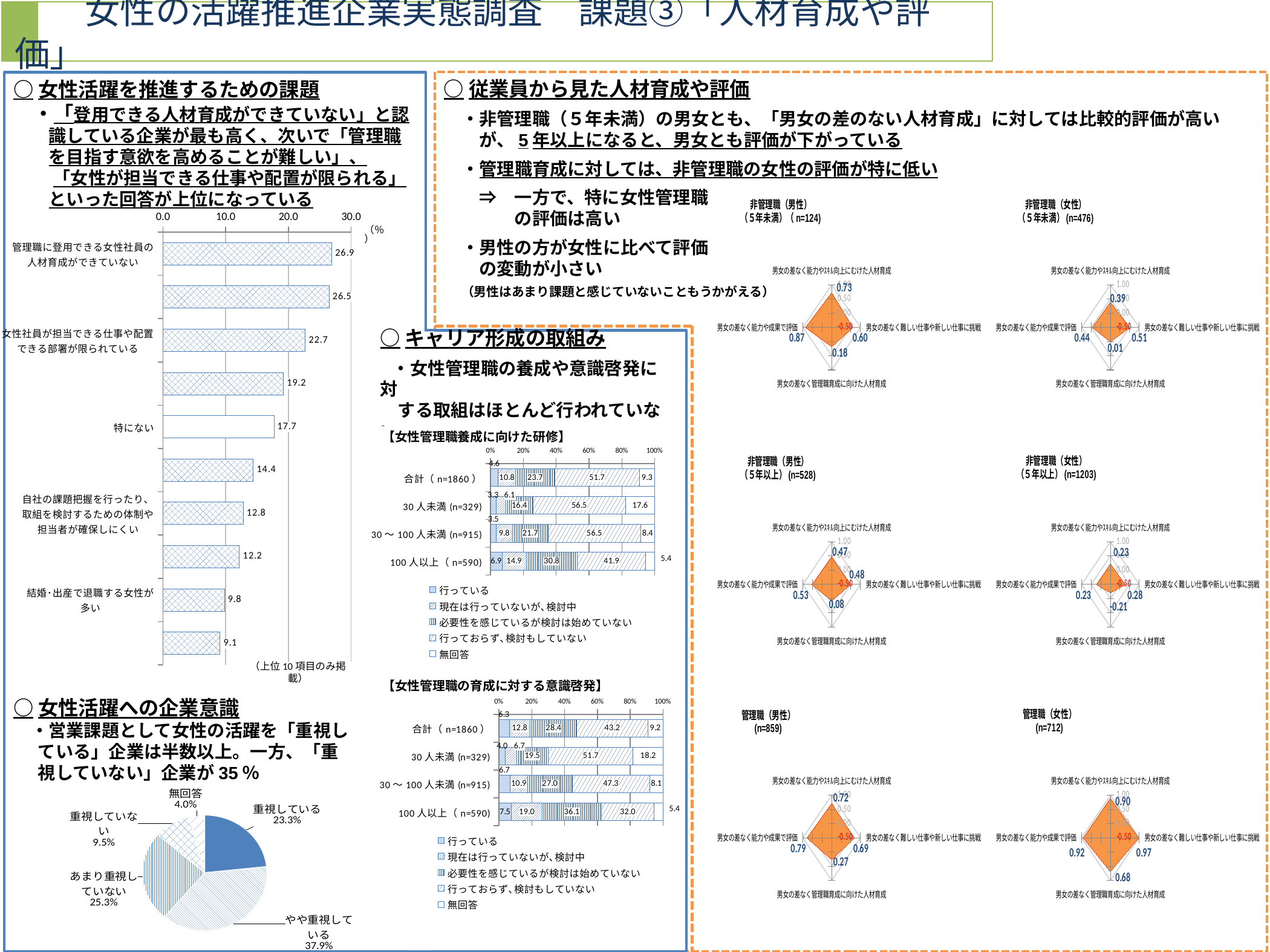

女性の活躍推進企業実態調査　課題③「人材育成や評価」

○従業員から見た人材育成や評価
　・非管理職（５年未満）の男女とも、「男女の差のない人材育成」に対しては比較的評価が高い
　　が、5年以上になると、男女とも評価が下がっている
　・管理職育成に対しては、非管理職の女性の評価が特に低い
　　⇒　一方で、特に女性管理職
　　　　の評価は高い
　・男性の方が女性に比べて評価
　　の変動が小さい
　（男性はあまり課題と感じていないこともうかがえる）
○女性活躍を推進するための課題
　・「登用できる人材育成ができていない」と認
　　識している企業が最も高く、次いで「管理職
　　を目指す意欲を高めることが難しい」、
　　 「女性が担当できる仕事や配置が限られる」
　　といった回答が上位になっている

○女性活躍への企業意識
　・営業課題として女性の活躍を「重視し
     ている」企業は半数以上。一方、「重
     視していない」企業が35％

### Chart:

| Category | 非管理職（男性）
（５年未満）（n=124) |
|---|---|
| 男女の差なく能力やｽｷﾙ向上にむけた人材育成 | 0.7258064516129032 |
| 男女の差なく難しい仕事や新しい仕事に挑戦 | 0.6048387096774194 |
| 男女の差なく管理職育成に向けた人材育成 | 0.1774193548387097 |
| 男女の差なく能力や成果で評価 | 0.8709677419354839 |

### Chart:

| Category | 非管理職（女性）
（５年未満）(n=476) |
|---|---|
| 男女の差なく能力やｽｷﾙ向上にむけた人材育成 | 0.3913978494623656 |
| 男女の差なく難しい仕事や新しい仕事に挑戦 | 0.5064935064935064 |
| 男女の差なく管理職育成に向けた人材育成 | 0.00646551724137931 |
| 男女の差なく能力や成果で評価 | 0.4418103448275862 |

### Chart

| Category |  |
|---|---|
| 管理職に登用できる女性社員の
人材育成ができていない | 26.9 |
| 女性社員の管理職を目指す意欲を
高めることが難しい | 26.5 |
| 女性社員が担当できる仕事や配置
できる部署が限られている | 22.7 |
| 女性を採用したくても､
応募が少ない | 19.2 |
| 特にない | 17.7 |
| 出産や育児で長期休業など両立
支援制度を利用している時の
代替要員が確保できない | 14.4 |
| 自社の課題把握を行ったり、
取組を検討するための体制や
担当者が確保しにくい | 12.8 |
| 女性に限らず男性も
管理職になりたがらない | 12.2 |
| 結婚･出産で退職する女性が
多い | 9.8 |
| 社員に取組の意義や法律に
関する理解が進んでいない | 9.1 |

○キャリア形成の取組み
  ・女性管理職の養成や意識啓発に対
　する取組はほとんど行われていない
【女性管理職養成に向けた研修】

### Chart

| Category | 行っている | 現在は行っていないが､検討中 | 必要性を感じているが検討は始めていない | 行っておらず､検討もしていない | 無回答 |
|---|---|---|---|---|---|
| 合計（n=1860） | 4.6 | 10.8 | 23.7 | 51.7 | 9.3 |
| 30人未満(n=329) | 3.3 | 6.1 | 16.4 | 56.5 | 17.6 |
| 30～100人未満(n=915) | 3.4972677595628414 | 9.836065573770492 | 21.74863387978142 | 56.50273224043716 | 8.415300546448087 |
| 100人以上（n=590) | 6.9491525423728815 | 14.915254237288137 | 30.847457627118647 | 41.86440677966102 | 5.423728813559322 |

### Chart:

| Category | 非管理職（男性）
（５年以上）(n=528) |
|---|---|
| 男女の差なく能力やｽｷﾙ向上にむけた人材育成 | 0.4671814671814672 |
| 男女の差なく難しい仕事や新しい仕事に挑戦 | 0.4826254826254826 |
| 男女の差なく管理職育成に向けた人材育成 | 0.07543520309477757 |
| 男女の差なく能力や成果で評価 | 0.5338491295938105 |

### Chart:

| Category | 非管理職（女性）
（５年以上）(n=1203) |
|---|---|
| 男女の差なく能力やｽｷﾙ向上にむけた人材育成 | 0.226768968456948 |
| 男女の差なく難しい仕事や新しい仕事に挑戦 | 0.27521367521367524 |
| 男女の差なく管理職育成に向けた人材育成 | -0.20701454234388367 |
| 男女の差なく能力や成果で評価 | 0.23267750213858 |
（上位10項目のみ掲載）
【女性管理職の育成に対する意識啓発】

### Chart

| Category | 行っている | 現在は行っていないが､検討中 | 必要性を感じているが検討は始めていない | 行っておらず､検討もしていない | 無回答 |
|---|---|---|---|---|---|
| 合計（n=1860） | 6.3 | 12.8 | 28.4 | 43.2 | 9.2 |
| 30人未満(n=329) | 4.0 | 6.7 | 19.5 | 51.7 | 18.2 |
| 30～100人未満(n=915) | 6.666666666666667 | 10.92896174863388 | 26.994535519125684 | 47.322404371584696 | 8.087431693989071 |
| 100人以上（n=590) | 7.457627118644068 | 18.983050847457626 | 36.10169491525424 | 32.03389830508475 | 5.423728813559322 |

### Chart:

| Category | 管理職（男性）
(n=859) |
|---|---|
| 男女の差なく能力やｽｷﾙ向上にむけた人材育成 | 0.7209847596717468 |
| 男女の差なく難しい仕事や新しい仕事に挑戦 | 0.6866197183098591 |
| 男女の差なく管理職育成に向けた人材育成 | 0.26501766784452296 |
| 男女の差なく能力や成果で評価 | 0.7948113207547169 |

### Chart:

| Category | 管理職（女性）
(n=712) |
|---|---|
| 男女の差なく能力やｽｷﾙ向上にむけた人材育成 | 0.8997134670487106 |
| 男女の差なく難しい仕事や新しい仕事に挑戦 | 0.9713467048710601 |
| 男女の差なく管理職育成に向けた人材育成 | 0.6848137535816619 |
| 男女の差なく能力や成果で評価 | 0.9184549356223176 |

### Chart

| Category | 列2 |
|---|---|
| 重視している | 23.3 |
| やや重視している | 37.9 |
| あまり重視していない | 25.3 |
| 重視していない | 9.5 |
| 無回答 | 4.0 |